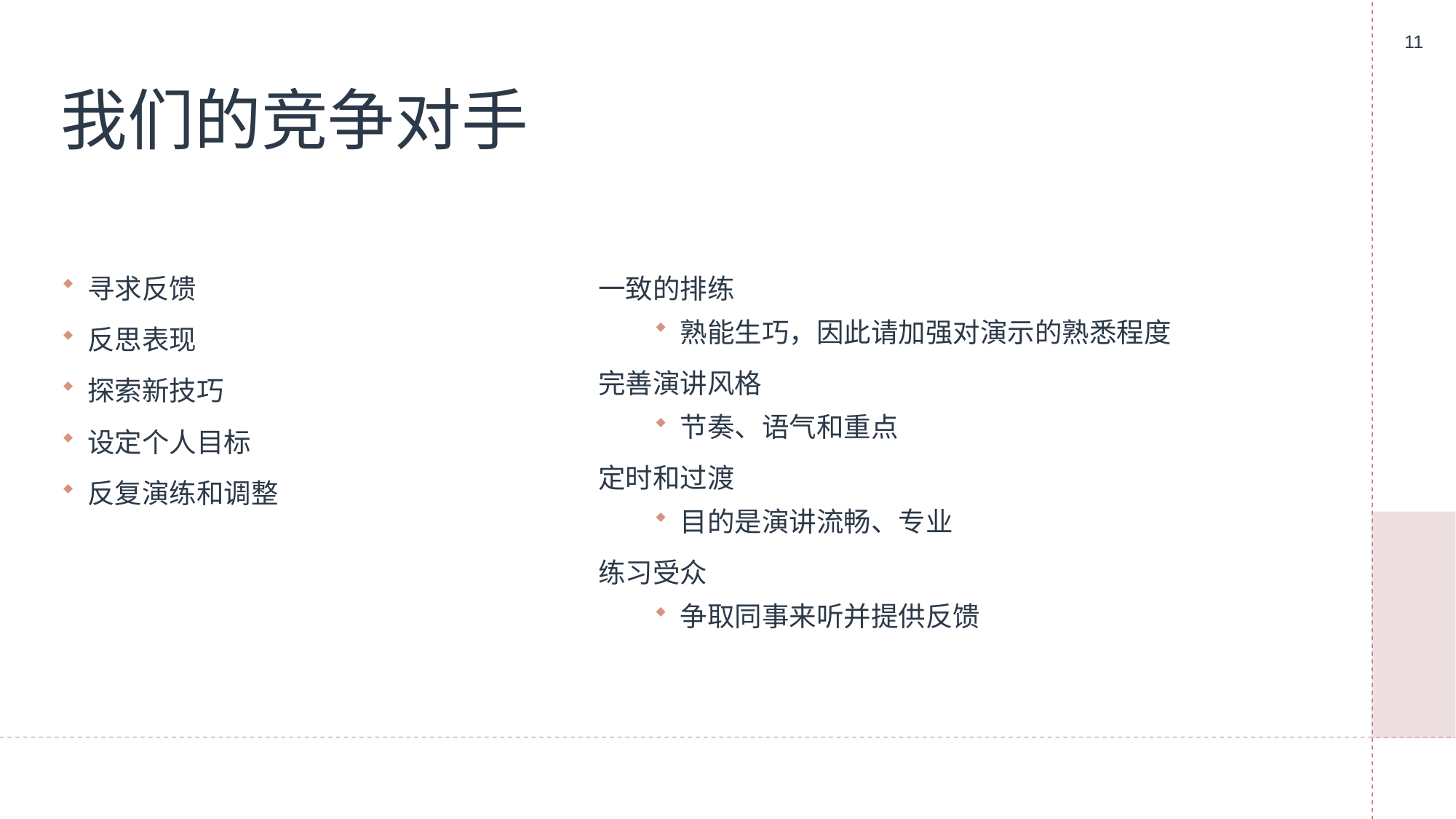

11
# 我们的竞争对手
寻求反馈
反思表现
探索新技巧
设定个人目标
反复演练和调整
一致的排练
熟能生巧，因此请加强对演示的熟悉程度​
完善演讲风格
节奏、语气和重点
定时和过渡
目的是演讲流畅、专业
练习受众
争取同事来听并提供反馈